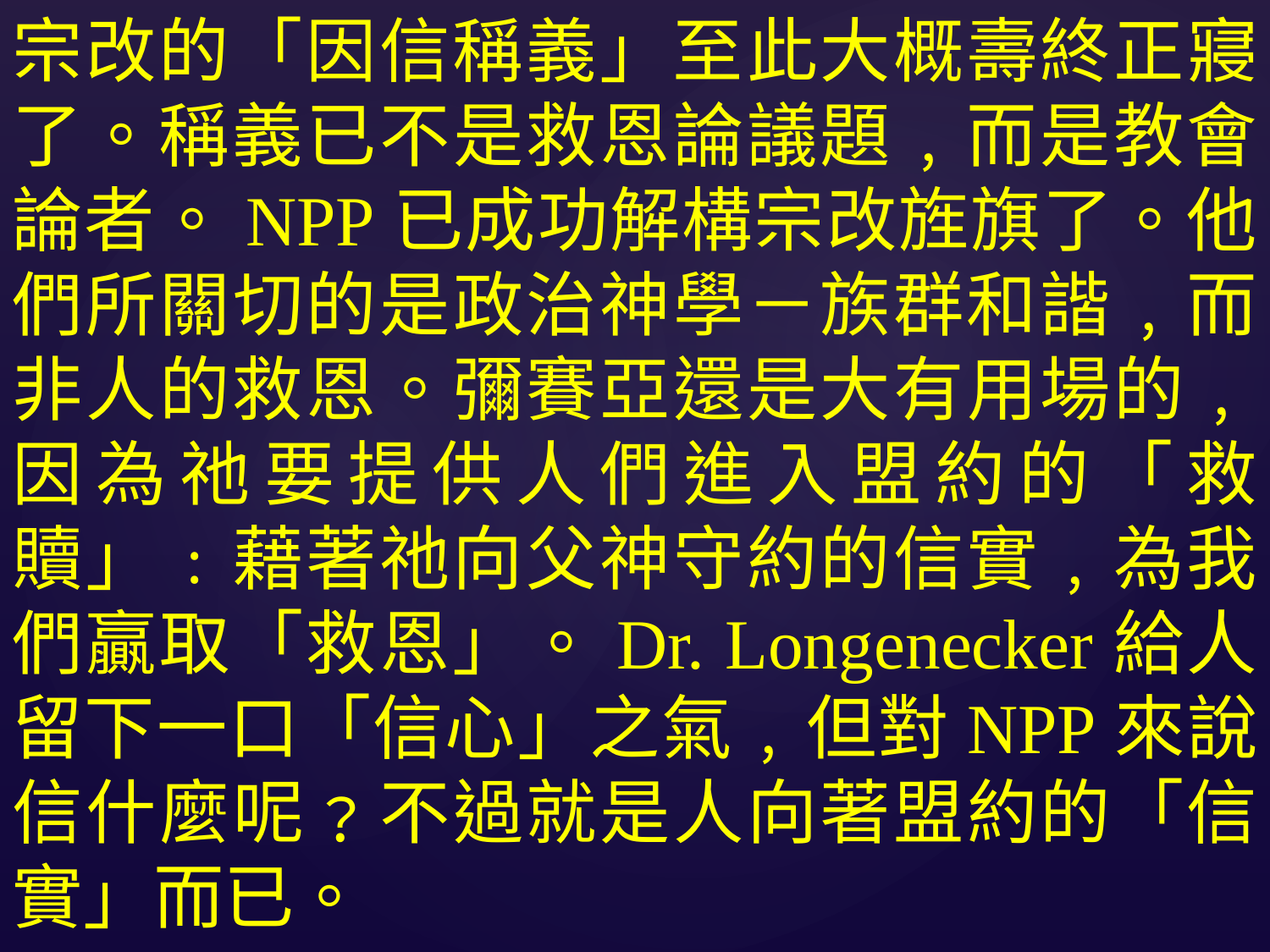

宗改的「因信稱義」至此大概壽終正寢了。稱義已不是救恩論議題﹐而是教會論者。NPP已成功解構宗改旌旗了。他們所關切的是政治神學－族群和諧﹐而非人的救恩。彌賽亞還是大有用場的﹐因為祂要提供人們進入盟約的「救贖」﹕藉著祂向父神守約的信實﹐為我們贏取「救恩」。Dr. Longenecker給人留下一口「信心」之氣﹐但對NPP來說信什麼呢﹖不過就是人向著盟約的「信實」而已。